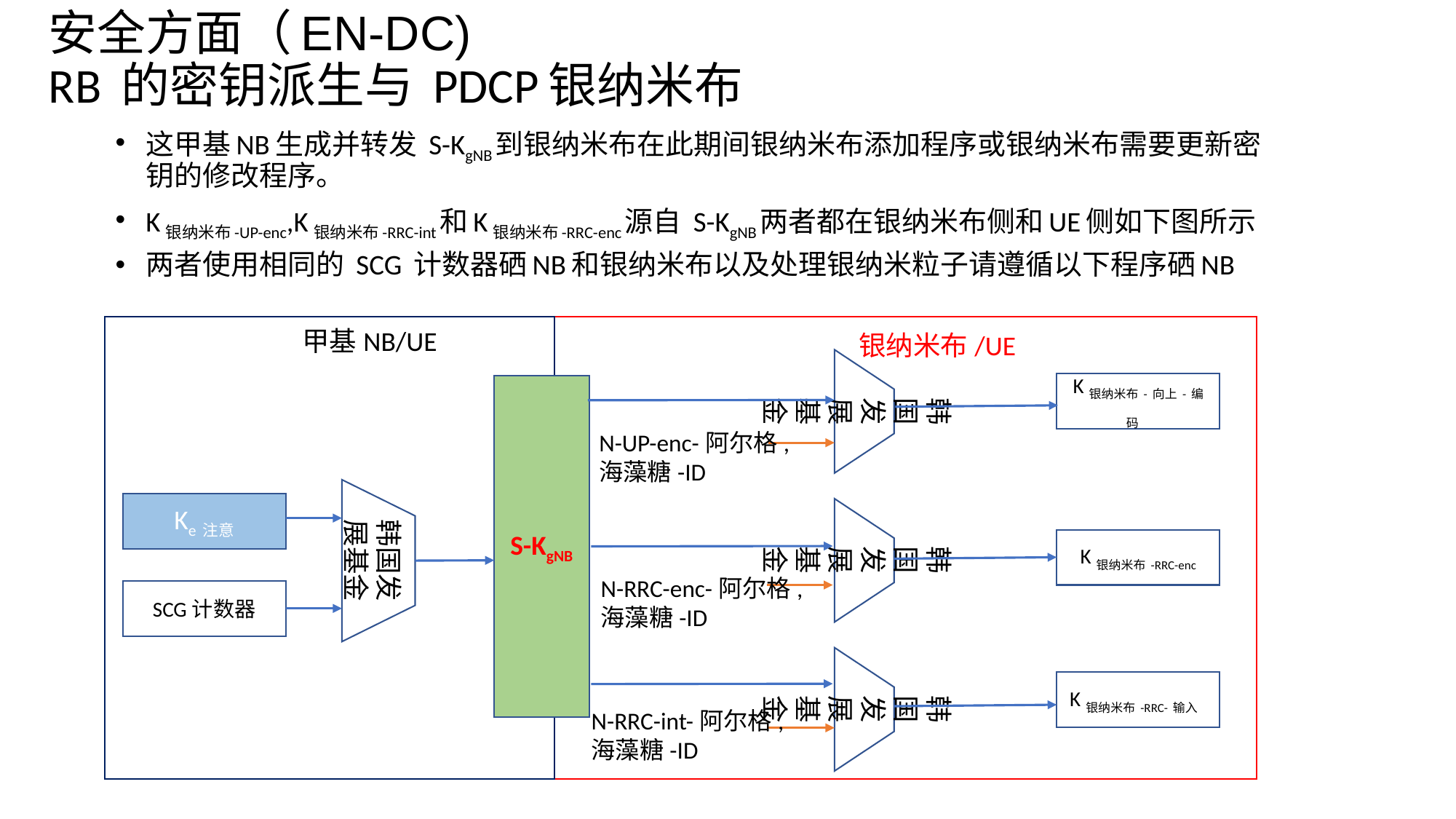

# 安全方面（EN-DC) RB 的密钥派生与 PDCP银纳米布
这甲基NB生成并转发 S-KgNB到银纳米布在此期间银纳米布添加程序或银纳米布需要更新密钥的修改程序。
K银纳米布-UP-enc,K银纳米布-RRC-int和K银纳米布-RRC-enc源自 S-KgNB两者都在银纳米布侧和UE侧如下图所示
两者使用相同的 SCG 计数器硒NB和银纳米布以及处理银纳米粒子请遵循以下程序硒NB

甲基NB/UE
银纳米布/UE
K银纳米布-向上-编码C
S-KgNB
韩国发展基金
N-UP-enc-阿尔格,
海藻糖-ID
Ke注意
韩国发展基金
 K银纳米布-RRC-enc
韩国发展基金
N-RRC-enc-阿尔格,
海藻糖-ID
SCG计数器
K银纳米布-RRC-输入t
韩国发展基金
N-RRC-int-阿尔格,
海藻糖-ID